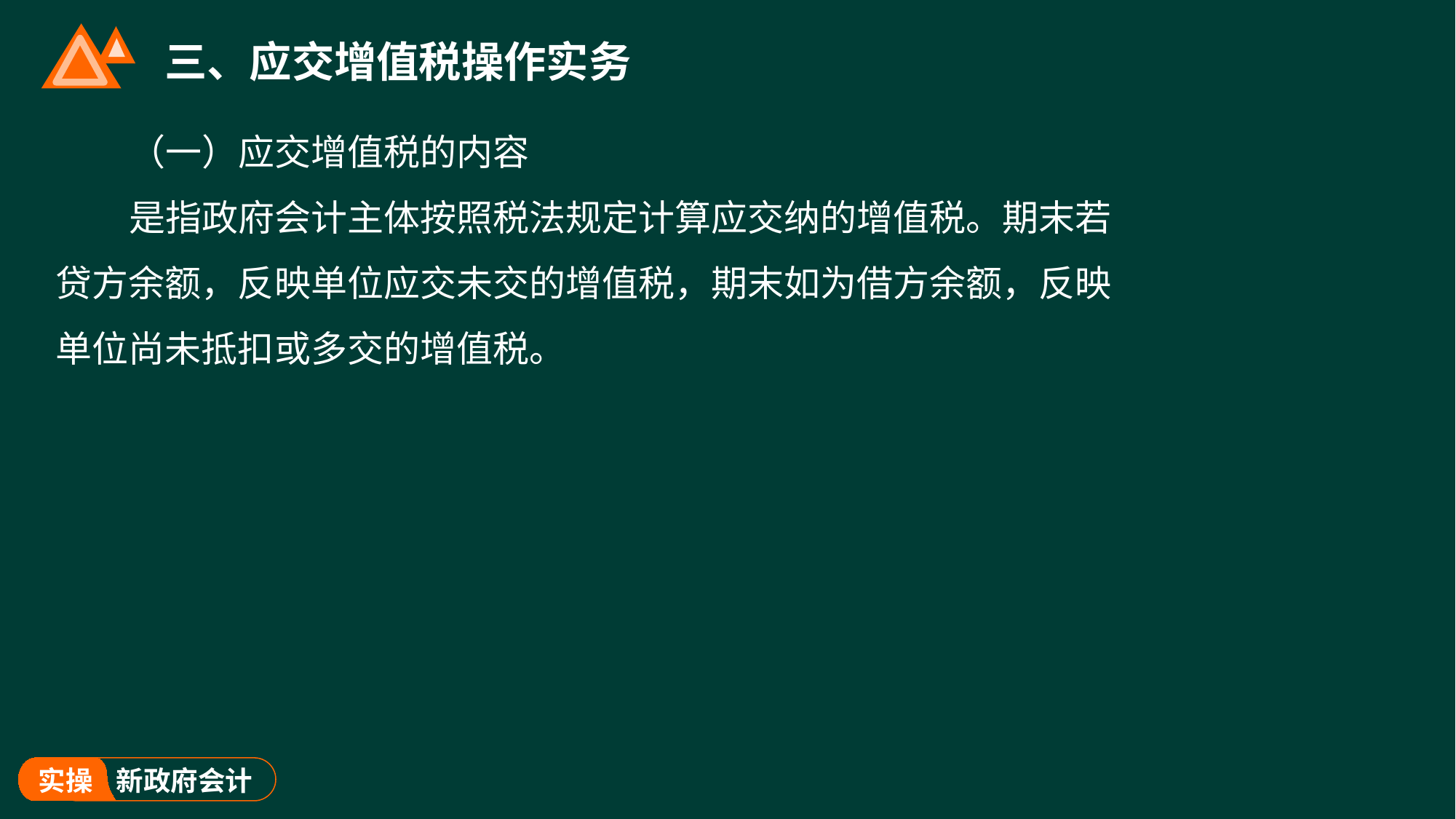

# 三、应交增值税操作实务
（一）应交增值税的内容
是指政府会计主体按照税法规定计算应交纳的增值税。期末若贷方余额，反映单位应交未交的增值税，期末如为借方余额，反映单位尚未抵扣或多交的增值税。